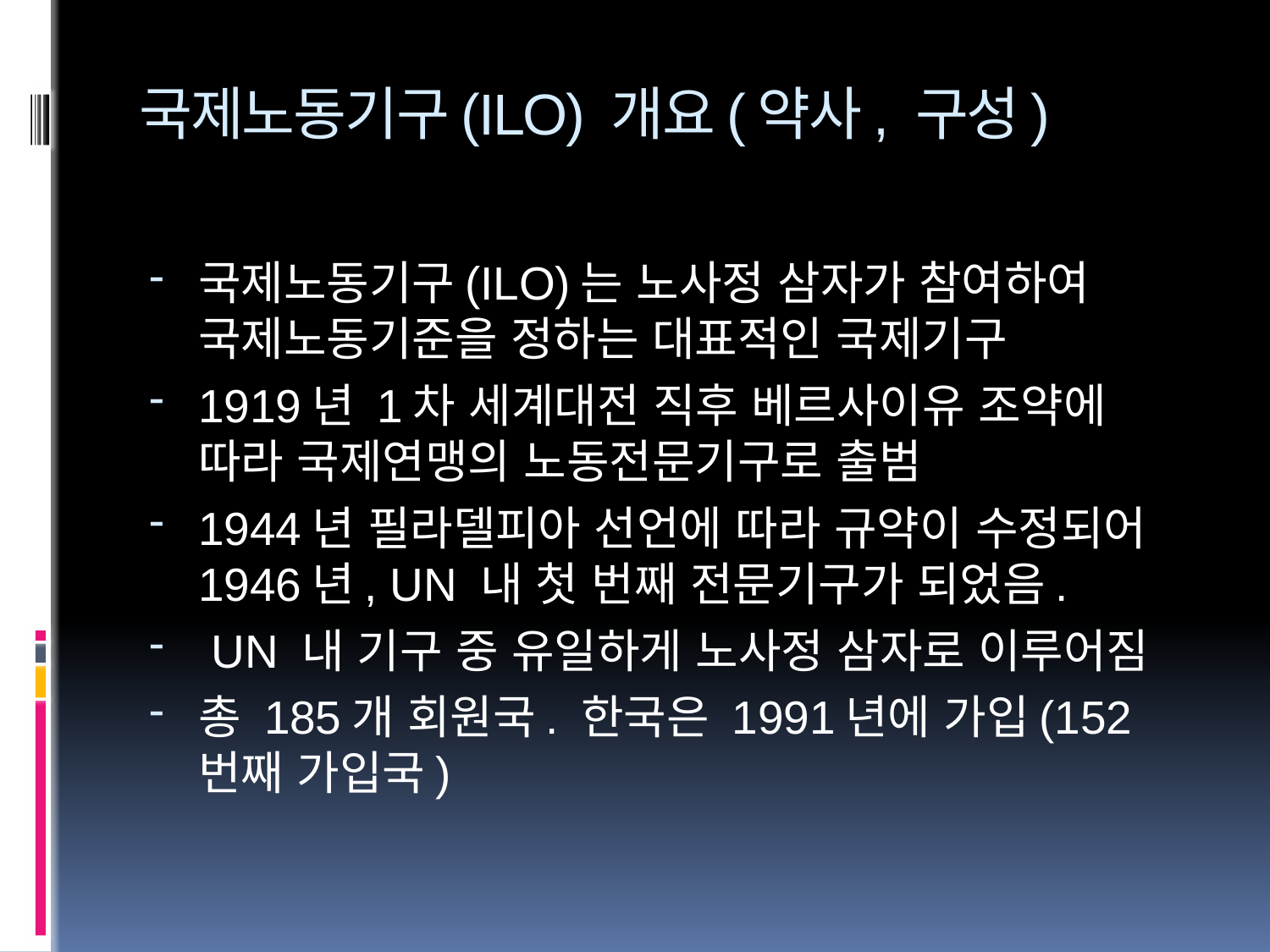

# 국제노동기구(ILO) 개요(약사, 구성)
국제노동기구(ILO)는 노사정 삼자가 참여하여 국제노동기준을 정하는 대표적인 국제기구
1919년 1차 세계대전 직후 베르사이유 조약에 따라 국제연맹의 노동전문기구로 출범
1944년 필라델피아 선언에 따라 규약이 수정되어 1946년, UN 내 첫 번째 전문기구가 되었음.
 UN 내 기구 중 유일하게 노사정 삼자로 이루어짐
총 185개 회원국. 한국은 1991년에 가입(152번째 가입국)